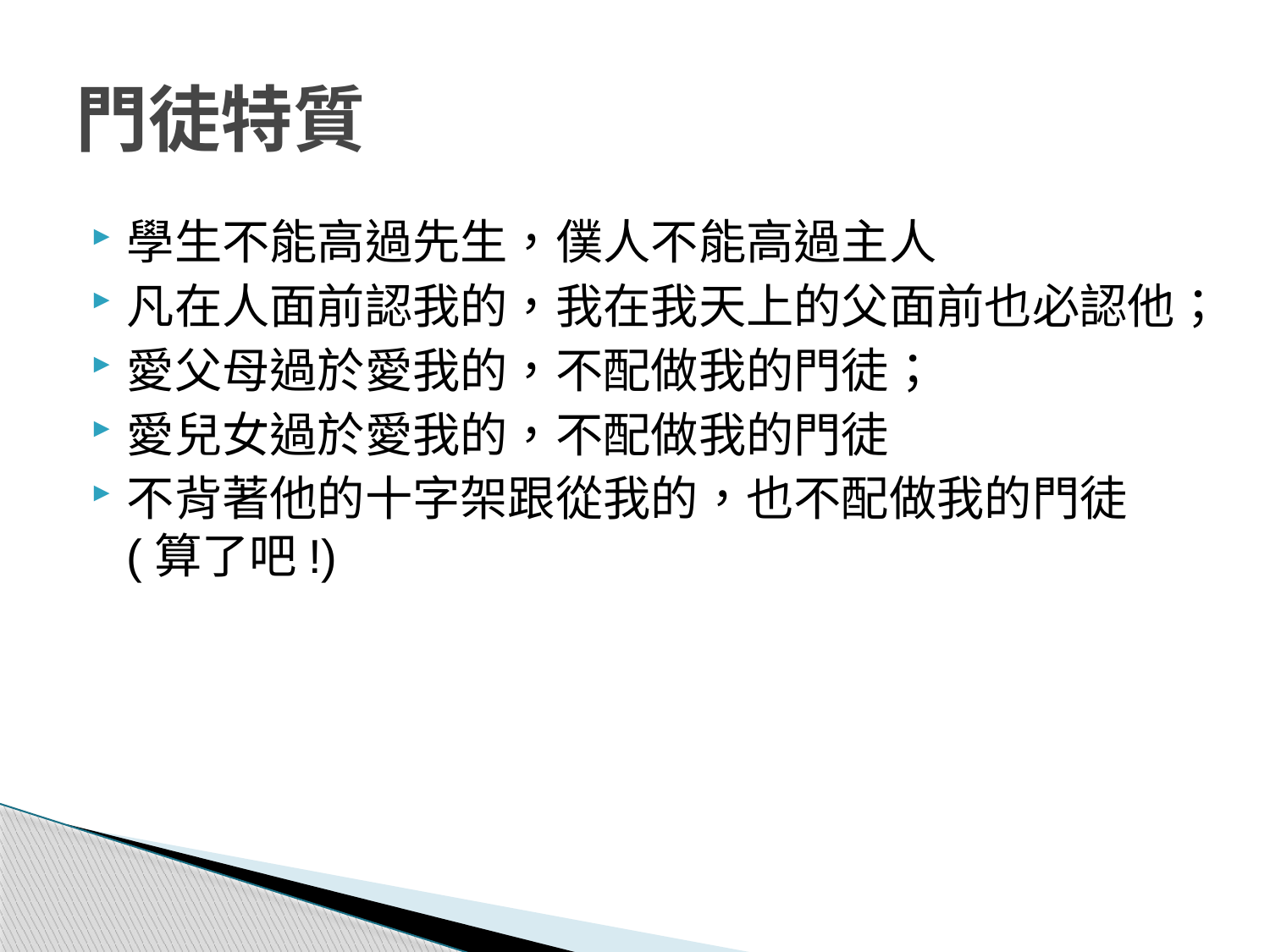

# 門徒特質
學生不能高過先生，僕人不能高過主人
凡在人面前認我的，我在我天上的父面前也必認他；
愛父母過於愛我的，不配做我的門徒；
愛兒女過於愛我的，不配做我的門徒
不背著他的十字架跟從我的，也不配做我的門徒 (算了吧!)